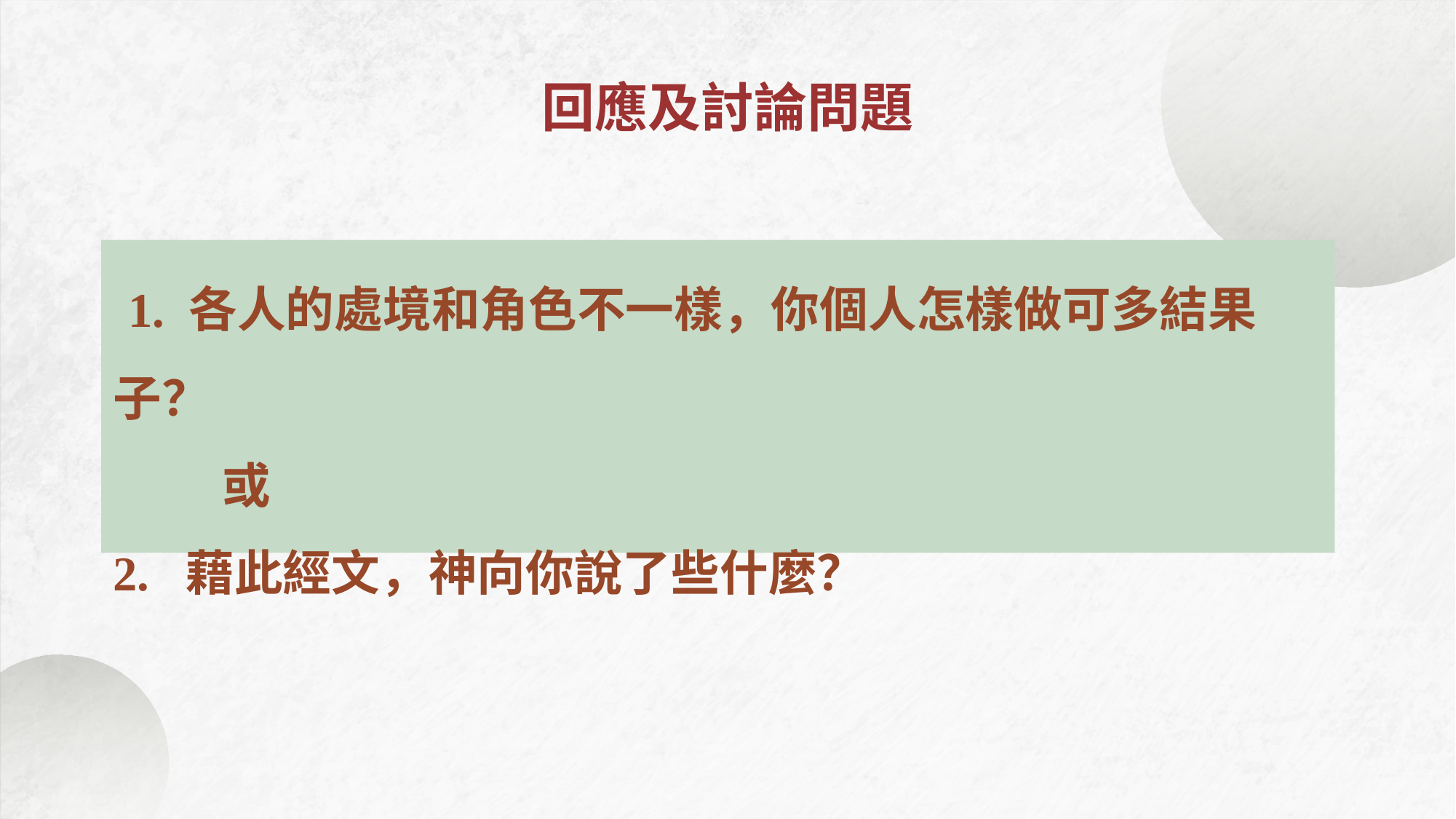

回應及討論問題
 1. 各人的處境和角色不一樣，你個人怎樣做可多結果子？
    或
2.  藉此經文，神向你說了些什麼？